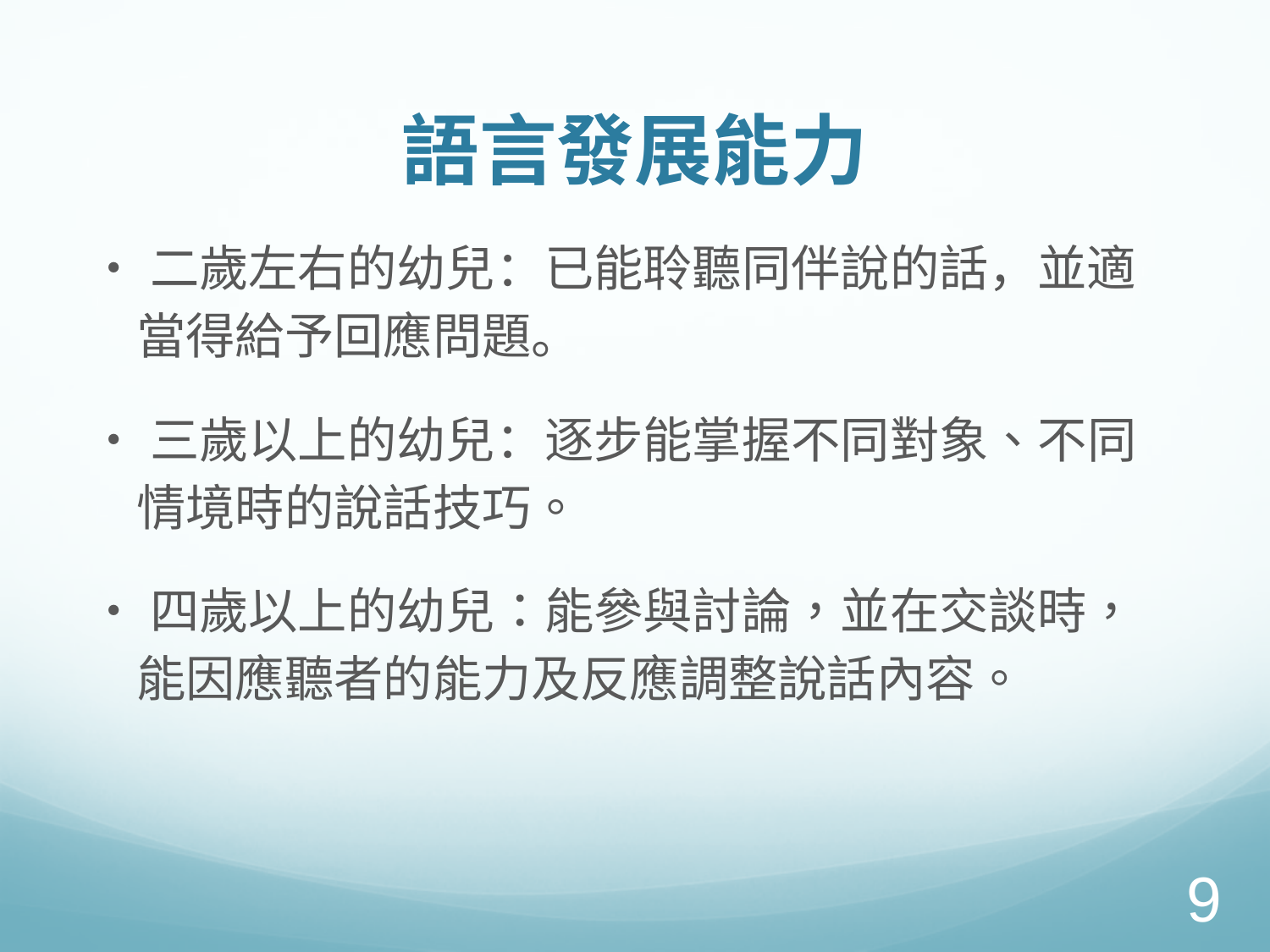

# 語言發展能力
‧二歲左右的幼兒：已能聆聽同伴說的話，並適當得給予回應問題。
‧三歲以上的幼兒：逐步能掌握不同對象、不同情境時的說話技巧。
‧四歲以上的幼兒：能參與討論，並在交談時，能因應聽者的能力及反應調整說話內容。
9